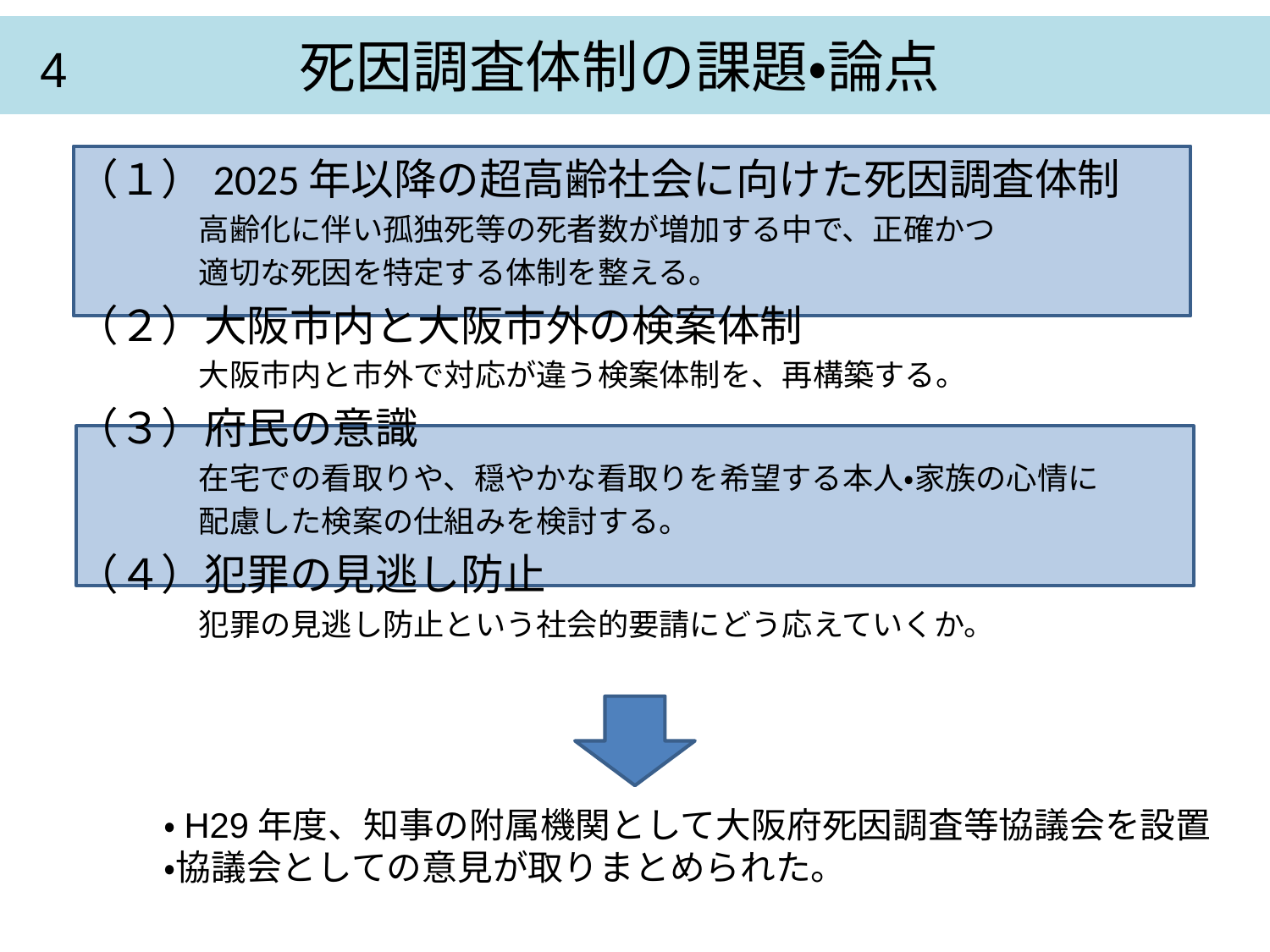

4                死因調査体制の課題・論点
（１）2025年以降の超高齢社会に向けた死因調査体制
　　　　高齢化に伴い孤独死等の死者数が増加する中で、正確かつ
　　　　適切な死因を特定する体制を整える。
（２）大阪市内と大阪市外の検案体制
　　　　大阪市内と市外で対応が違う検案体制を、再構築する。
（３）府民の意識
　　　　在宅での看取りや、穏やかな看取りを希望する本人・家族の心情に
　　　　配慮した検案の仕組みを検討する。
（４）犯罪の見逃し防止
　　　　犯罪の見逃し防止という社会的要請にどう応えていくか。

　　　・H29年度、知事の附属機関として大阪府死因調査等協議会を設置
　　　・協議会としての意見が取りまとめられた。